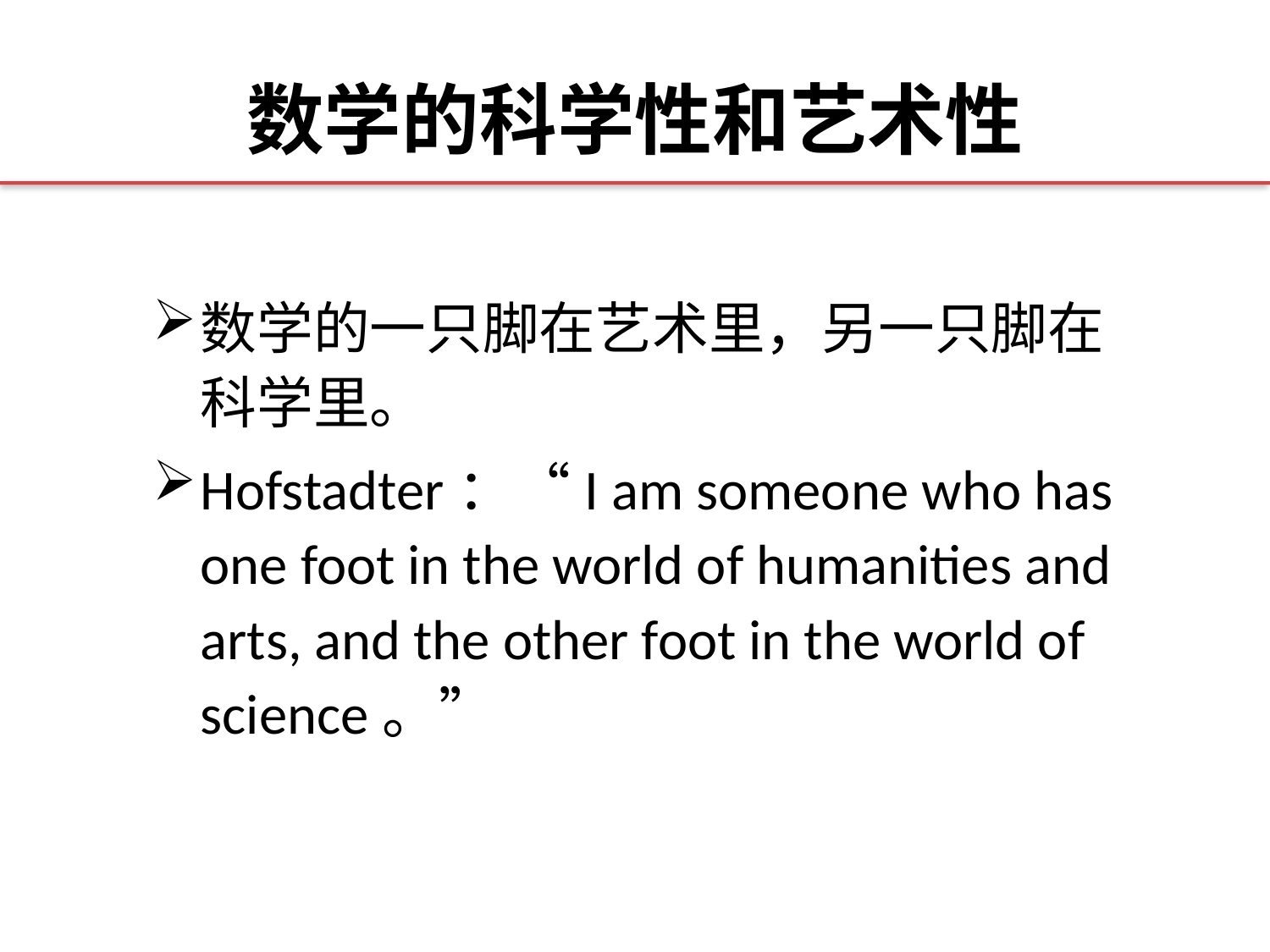

# 数学的科学性和艺术性
数学的一只脚在艺术里，另一只脚在科学里。
Hofstadter：“I am someone who has one foot in the world of humanities and arts, and the other foot in the world of science。”